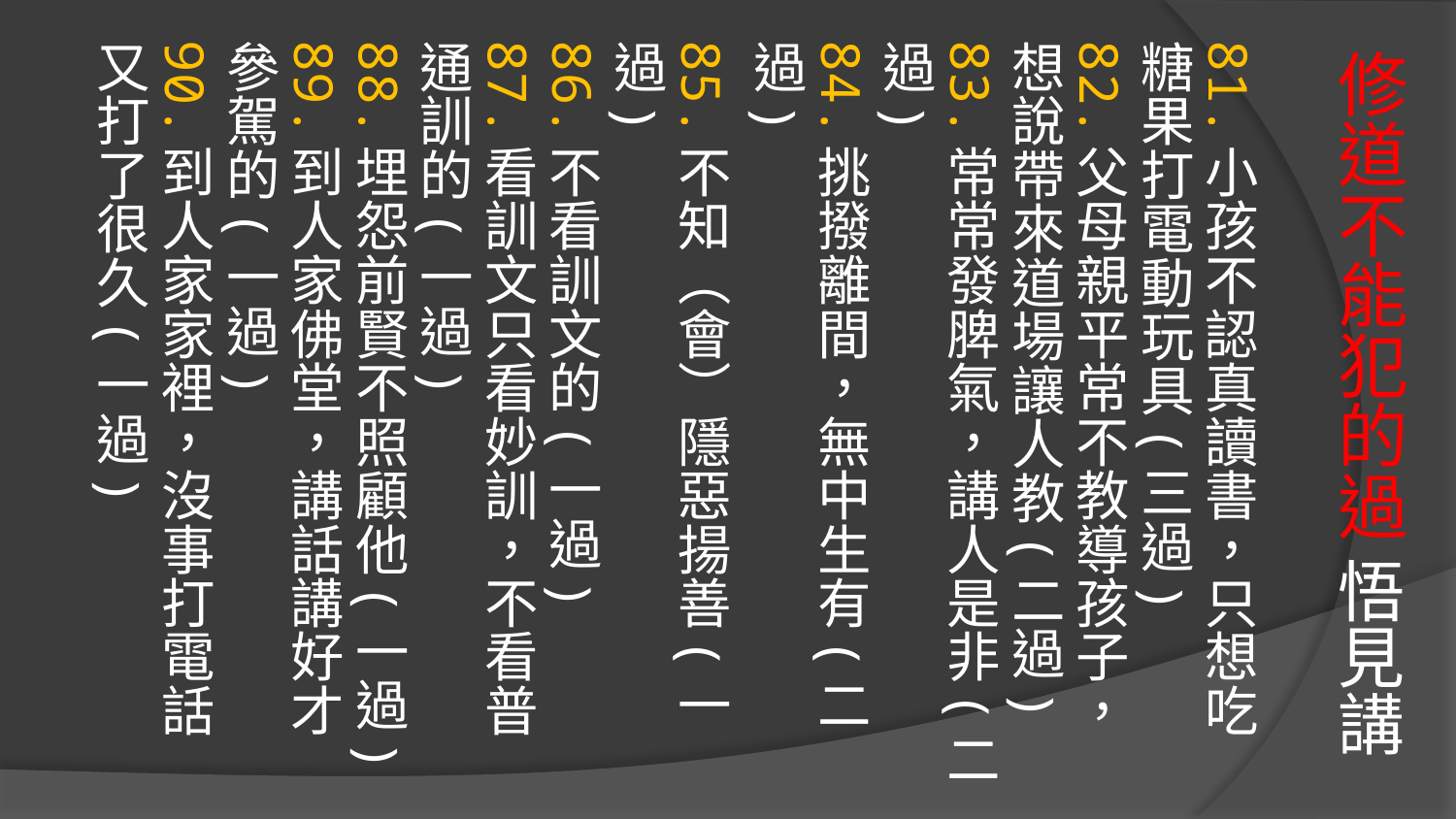

# 修道不能犯的過 悟見講
81.小孩不認真讀書，只想吃糖果打電動玩具(三過)
82.父母親平常不教導孩子，想說帶來道場讓人教(二過)
83.常常發脾氣，講人是非(二過)
84.挑撥離間，無中生有(二過)
85.不知（會）隱惡揚善(一過)
86.不看訓文的(一過)
87.看訓文只看妙訓，不看普通訓的(一過)
88.埋怨前賢不照顧他(一過)
89.到人家佛堂，講話講好才參駕的(一過)
90.到人家家裡，沒事打電話又打了很久(一過)